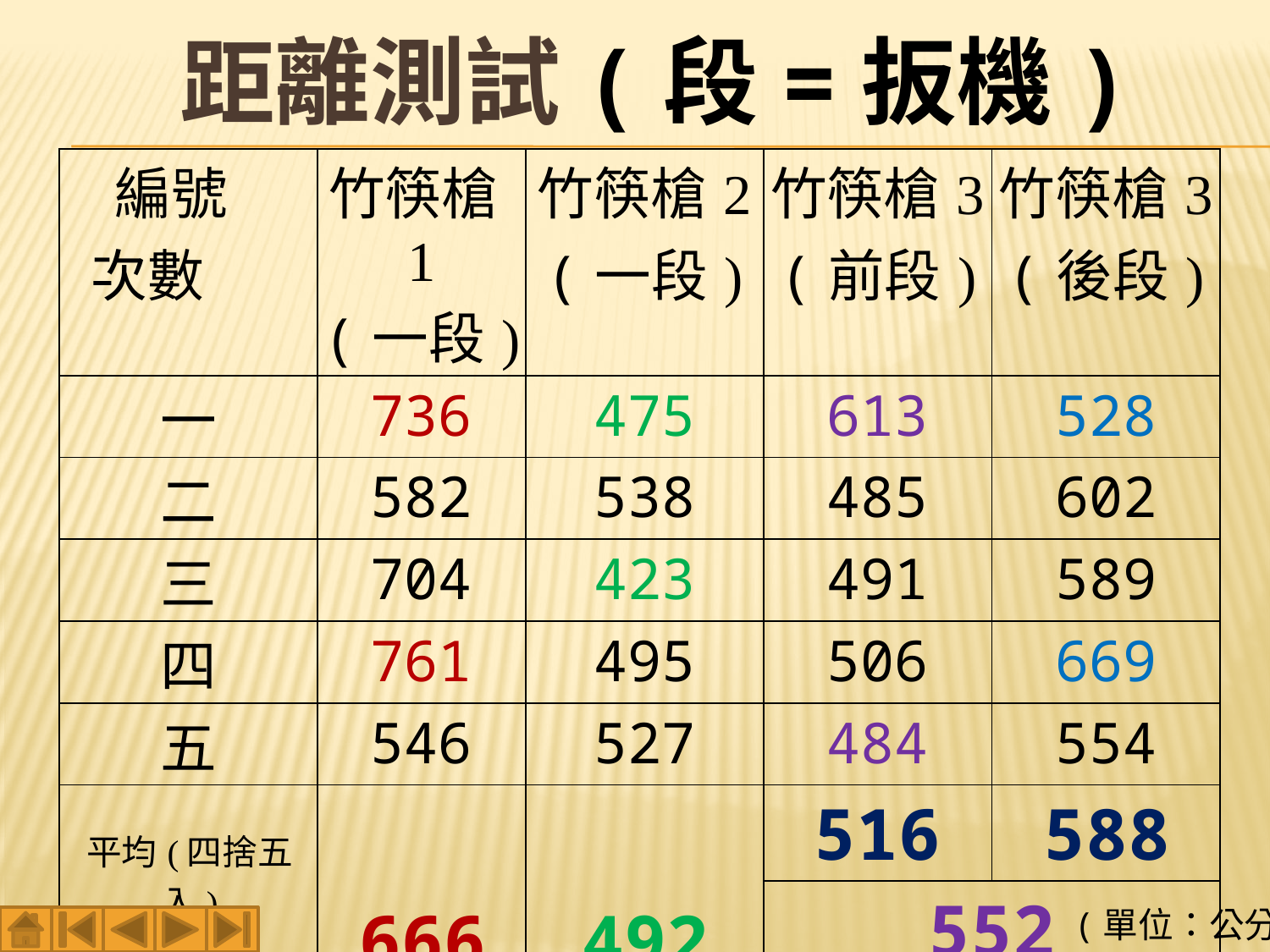

# 距離測試(段=扳機)
| 編號 次數 | 竹筷槍1 (一段) | 竹筷槍2 (一段) | 竹筷槍3 (前段) | 竹筷槍3 (後段) |
| --- | --- | --- | --- | --- |
| 一 | 736 | 475 | 613 | 528 |
| 二 | 582 | 538 | 485 | 602 |
| 三 | 704 | 423 | 491 | 589 |
| 四 | 761 | 495 | 506 | 669 |
| 五 | 546 | 527 | 484 | 554 |
| 平均(四捨五入) | 666 | 492 | 516 | 588 |
|  |  |  | 552 |  |
                                                       (單位：公分)